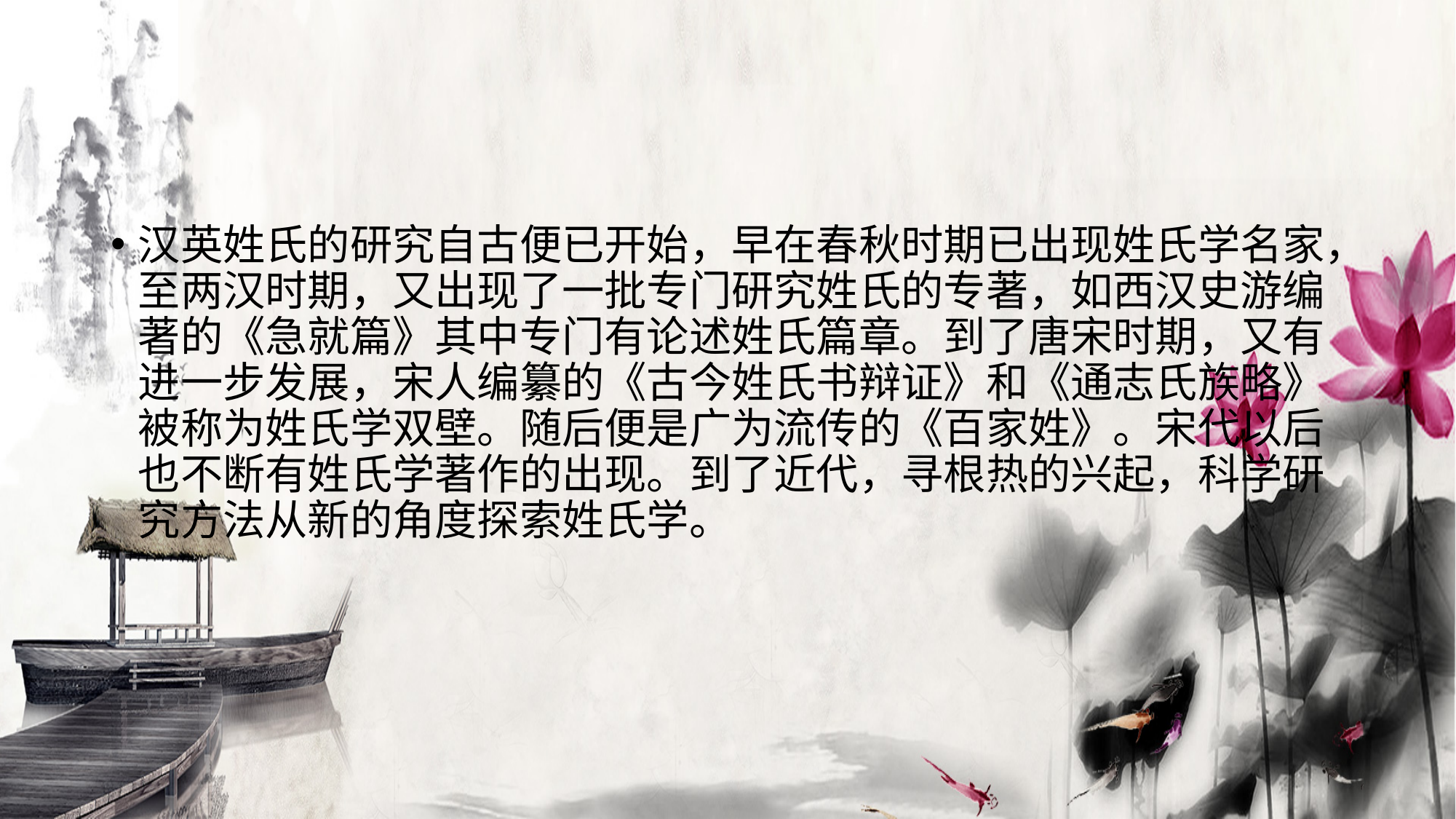

汉英姓氏的研究自古便已开始，早在春秋时期已出现姓氏学名家，至两汉时期，又出现了一批专门研究姓氏的专著，如西汉史游编著的《急就篇》其中专门有论述姓氏篇章。到了唐宋时期，又有进一步发展，宋人编纂的《古今姓氏书辩证》和《通志氏族略》被称为姓氏学双壁。随后便是广为流传的《百家姓》。宋代以后也不断有姓氏学著作的出现。到了近代，寻根热的兴起，科学研究方法从新的角度探索姓氏学。